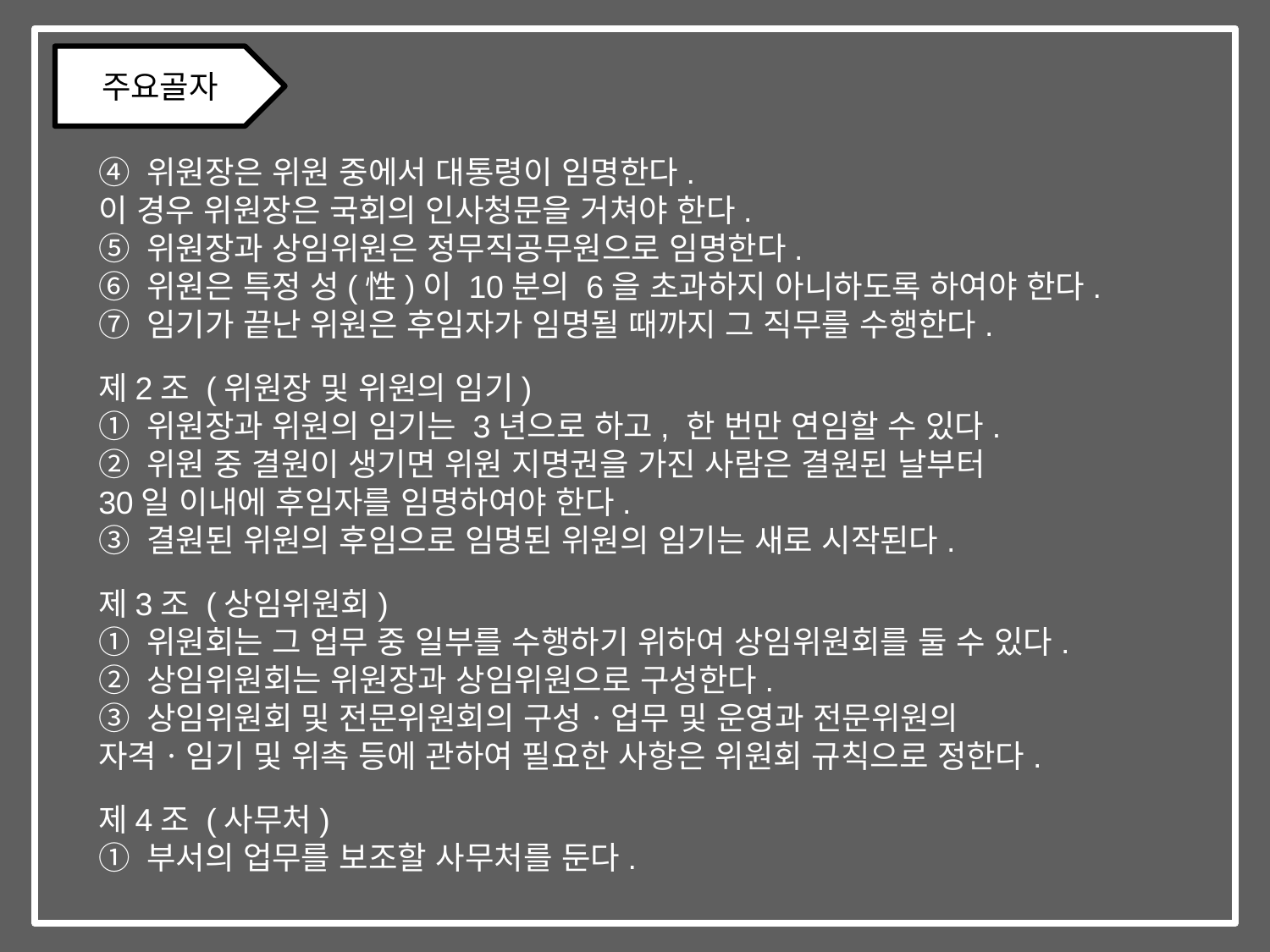

주요골자
④ 위원장은 위원 중에서 대통령이 임명한다.
이 경우 위원장은 국회의 인사청문을 거쳐야 한다.
⑤ 위원장과 상임위원은 정무직공무원으로 임명한다.
⑥ 위원은 특정 성(性)이 10분의 6을 초과하지 아니하도록 하여야 한다.
⑦ 임기가 끝난 위원은 후임자가 임명될 때까지 그 직무를 수행한다.

제2조 (위원장 및 위원의 임기)
① 위원장과 위원의 임기는 3년으로 하고, 한 번만 연임할 수 있다.
② 위원 중 결원이 생기면 위원 지명권을 가진 사람은 결원된 날부터
30일 이내에 후임자를 임명하여야 한다.
③ 결원된 위원의 후임으로 임명된 위원의 임기는 새로 시작된다.

제3조 (상임위원회)
① 위원회는 그 업무 중 일부를 수행하기 위하여 상임위원회를 둘 수 있다.
② 상임위원회는 위원장과 상임위원으로 구성한다.
③ 상임위원회 및 전문위원회의 구성ㆍ업무 및 운영과 전문위원의
자격ㆍ임기 및 위촉 등에 관하여 필요한 사항은 위원회 규칙으로 정한다.

제4조 (사무처)
① 부서의 업무를 보조할 사무처를 둔다.